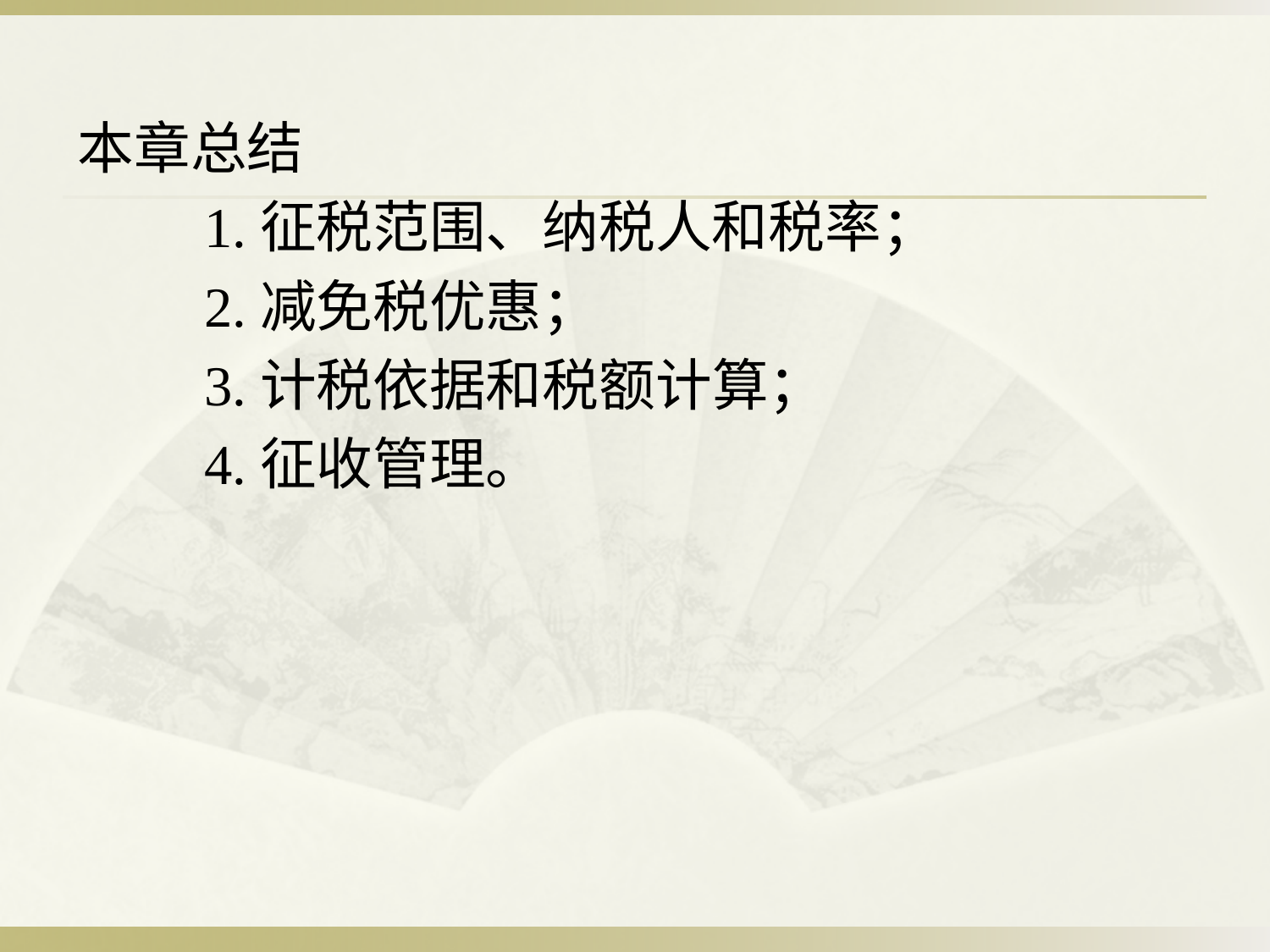

本章总结
　　1.征税范围、纳税人和税率；
　　2.减免税优惠；
　　3.计税依据和税额计算；
　　4.征收管理。